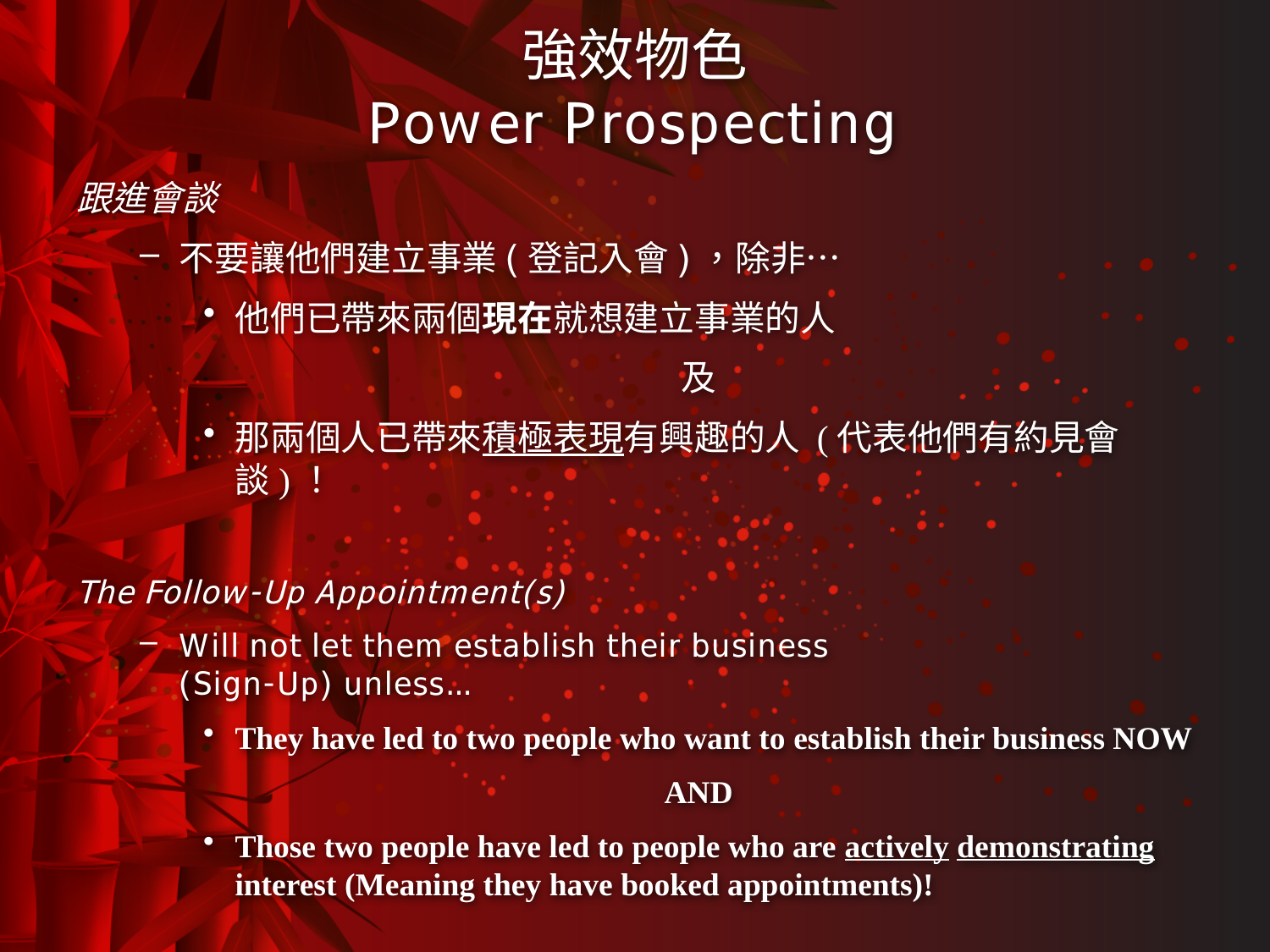

# 強效物色 Power Prospecting
跟進會談
不要讓他們建立事業(登記入會)，除非…
他們已帶來兩個現在就想建立事業的人
及
那兩個人已帶來積極表現有興趣的人 (代表他們有約見會談)！

The Follow-Up Appointment(s)
Will not let them establish their business
(Sign-Up) unless…
They have led to two people who want to establish their business NOW
AND
Those two people have led to people who are actively demonstrating interest (Meaning they have booked appointments)!